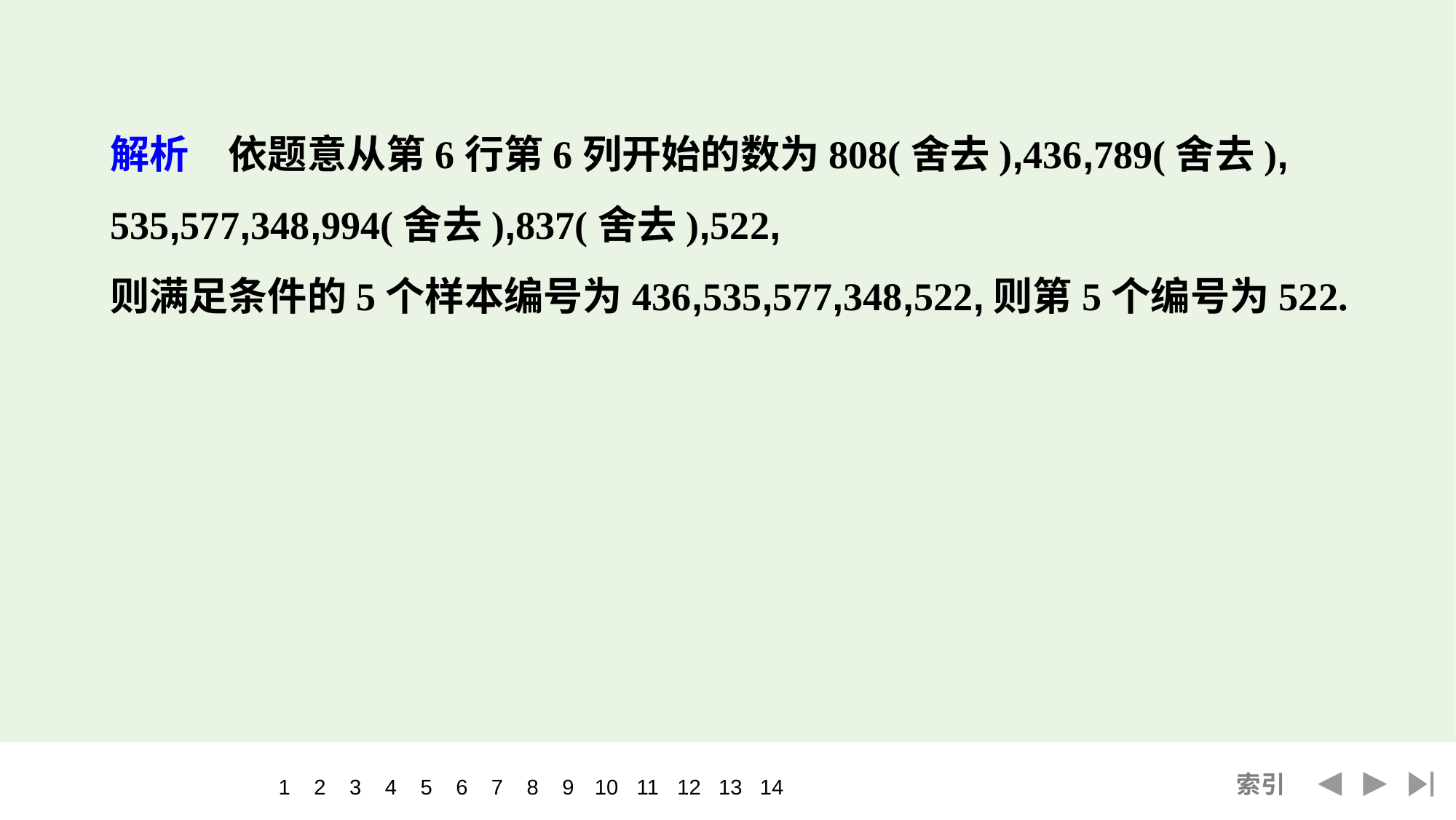

解析　依题意从第6行第6列开始的数为808(舍去),436,789(舍去),
535,577,348,994(舍去),837(舍去),522,
则满足条件的5个样本编号为436,535,577,348,522,则第5个编号为522.